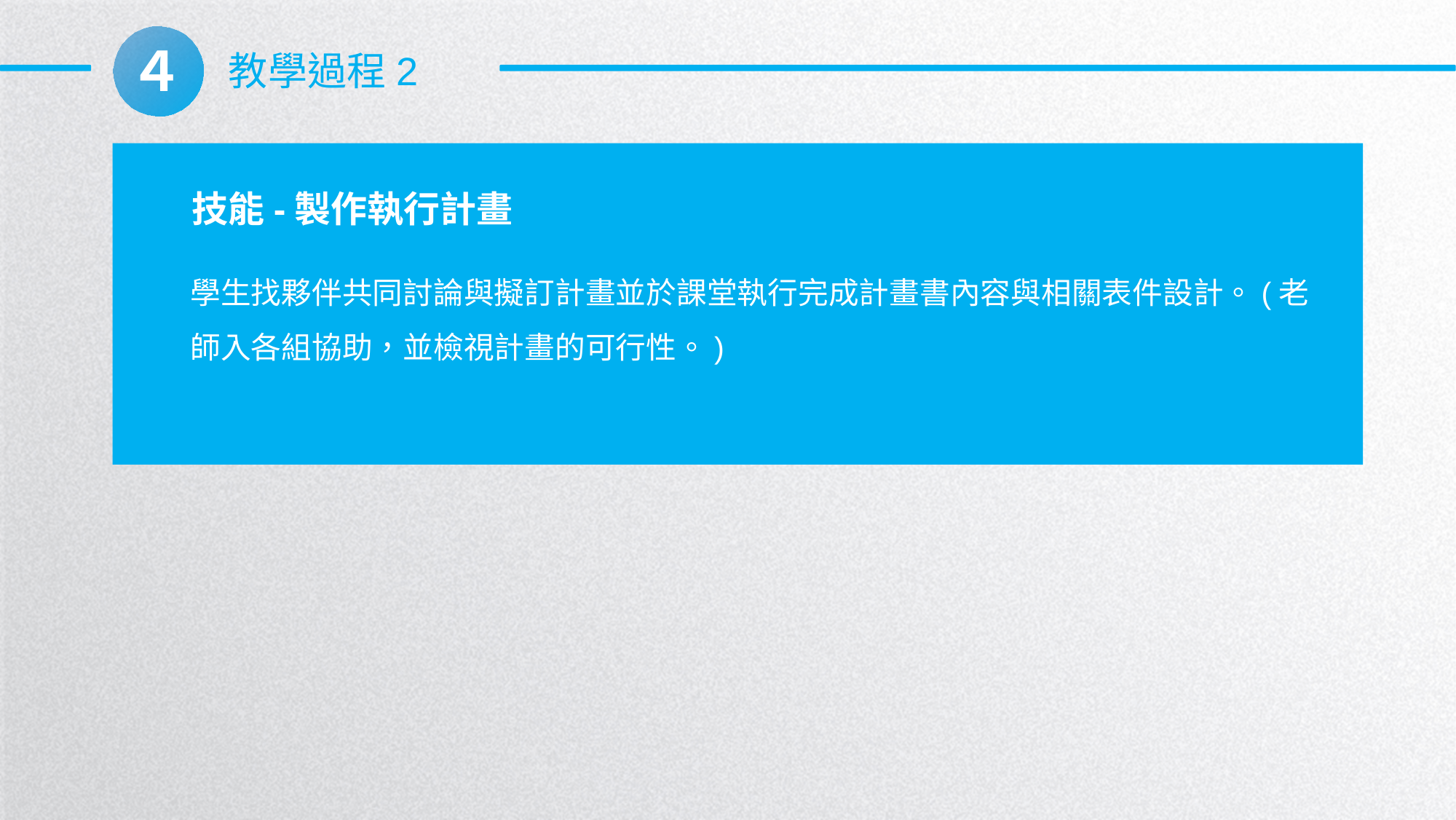

４
教學過程2

技能-製作執行計畫
學生找夥伴共同討論與擬訂計畫並於課堂執行完成計畫書內容與相關表件設計。(老師入各組協助，並檢視計畫的可行性。)